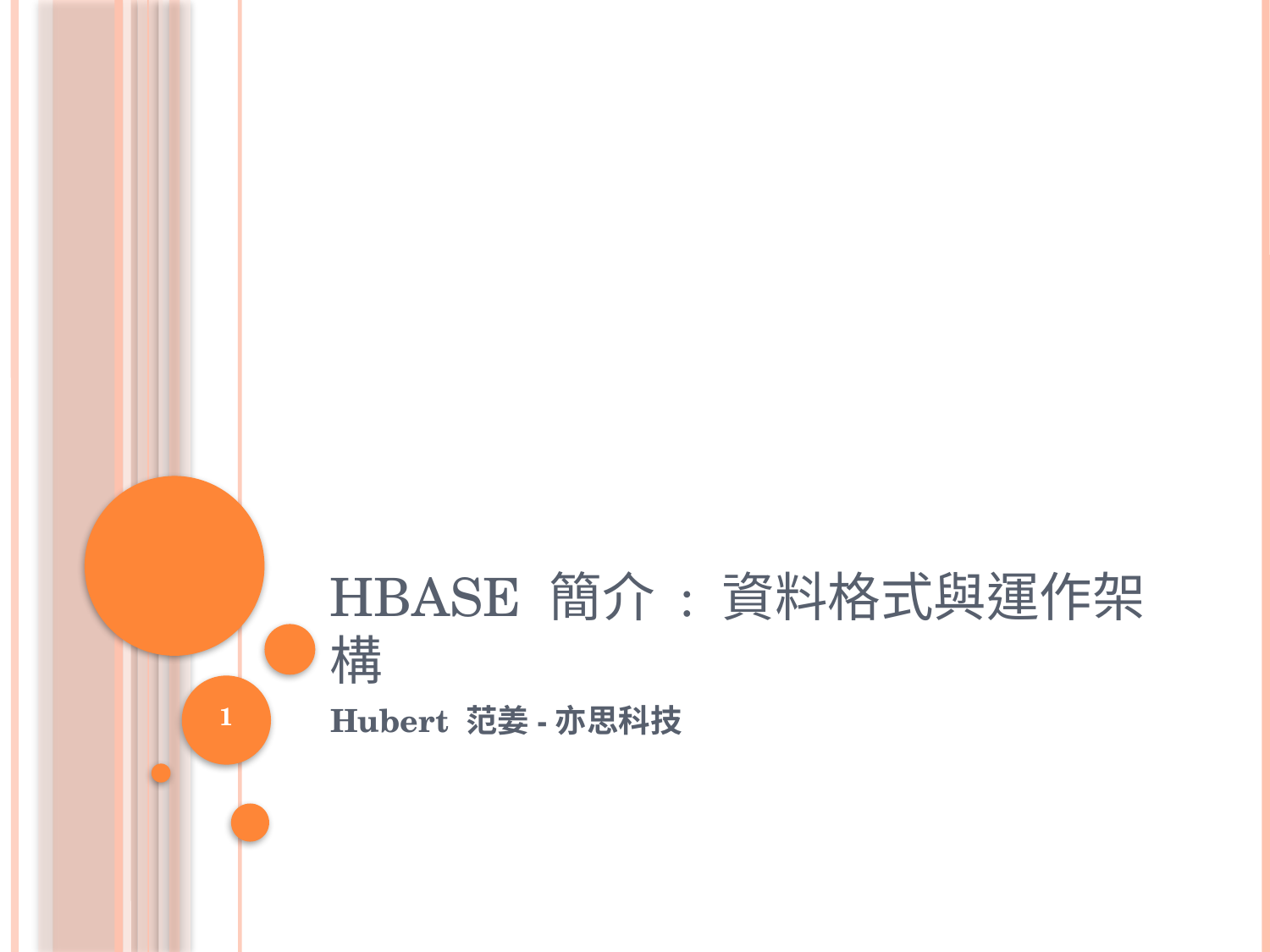

# HBase 簡介 : 資料格式與運作架構
1
Hubert 范姜-亦思科技